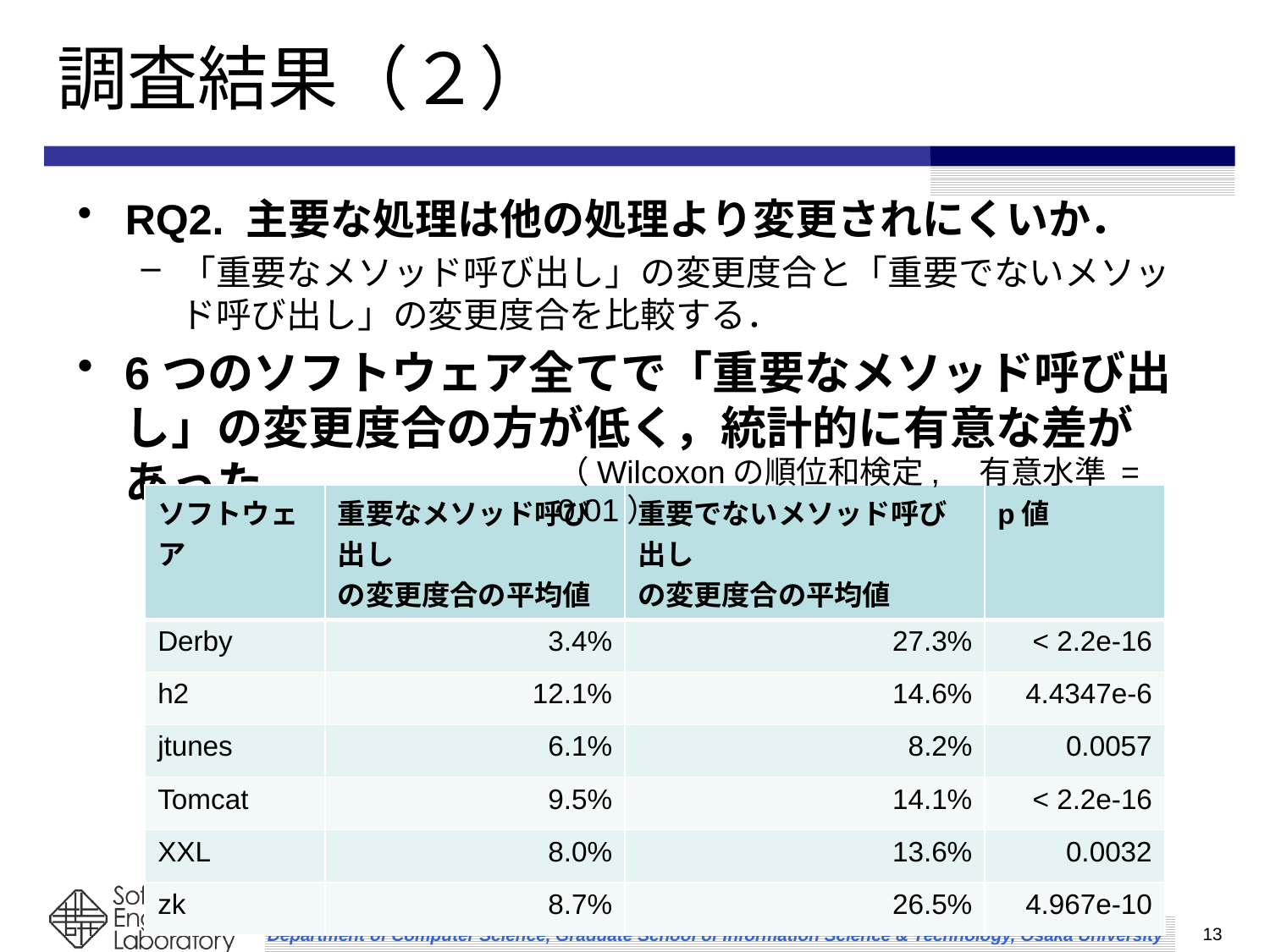

# 調査結果（２）
RQ2. 主要な処理は他の処理より変更されにくいか．
「重要なメソッド呼び出し」の変更度合と「重要でないメソッド呼び出し」の変更度合を比較する．
6つのソフトウェア全てで「重要なメソッド呼び出し」の変更度合の方が低く，統計的に有意な差があった．

（Wilcoxonの順位和検定,　有意水準 = 0.01）
| ソフトウェア | 重要なメソッド呼び出し の変更度合の平均値 | 重要でないメソッド呼び出し の変更度合の平均値 | p値 |
| --- | --- | --- | --- |
| Derby | 3.4% | 27.3% | < 2.2e-16 |
| h2 | 12.1% | 14.6% | 4.4347e-6 |
| jtunes | 6.1% | 8.2% | 0.0057 |
| Tomcat | 9.5% | 14.1% | < 2.2e-16 |
| XXL | 8.0% | 13.6% | 0.0032 |
| zk | 8.7% | 26.5% | 4.967e-10 |
13